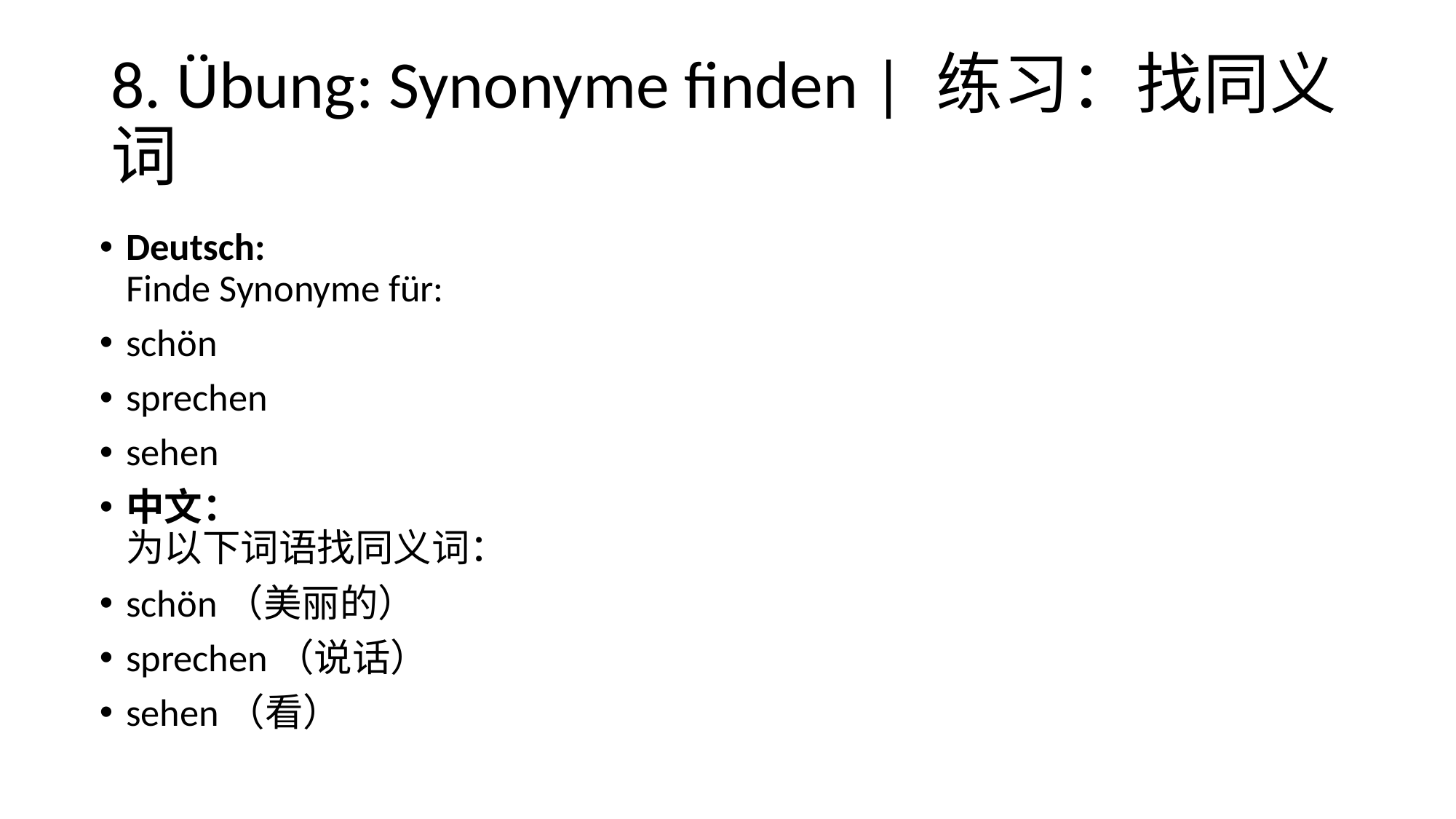

# 8. Übung: Synonyme finden | 练习：找同义词
Deutsch:
Finde Synonyme für:
schön
sprechen
sehen
中文：
为以下词语找同义词：
schön（美丽的）
sprechen（说话）
sehen（看）